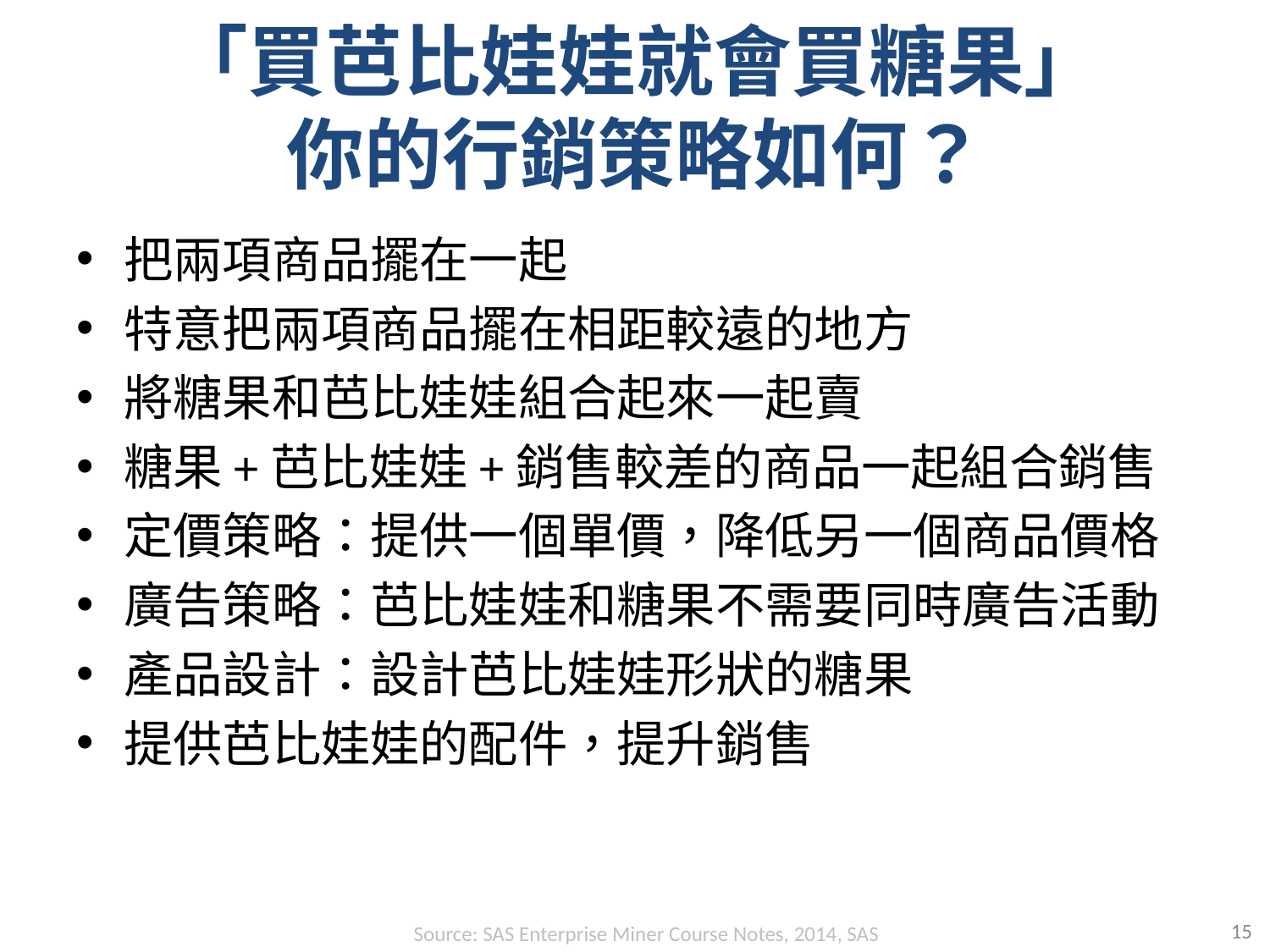

# 「買芭比娃娃就會買糖果」 你的行銷策略如何？
把兩項商品擺在一起
特意把兩項商品擺在相距較遠的地方
將糖果和芭比娃娃組合起來一起賣
糖果+芭比娃娃+銷售較差的商品一起組合銷售
定價策略：提供一個單價，降低另一個商品價格
廣告策略：芭比娃娃和糖果不需要同時廣告活動
產品設計：設計芭比娃娃形狀的糖果
提供芭比娃娃的配件，提升銷售
15
Source: SAS Enterprise Miner Course Notes, 2014, SAS